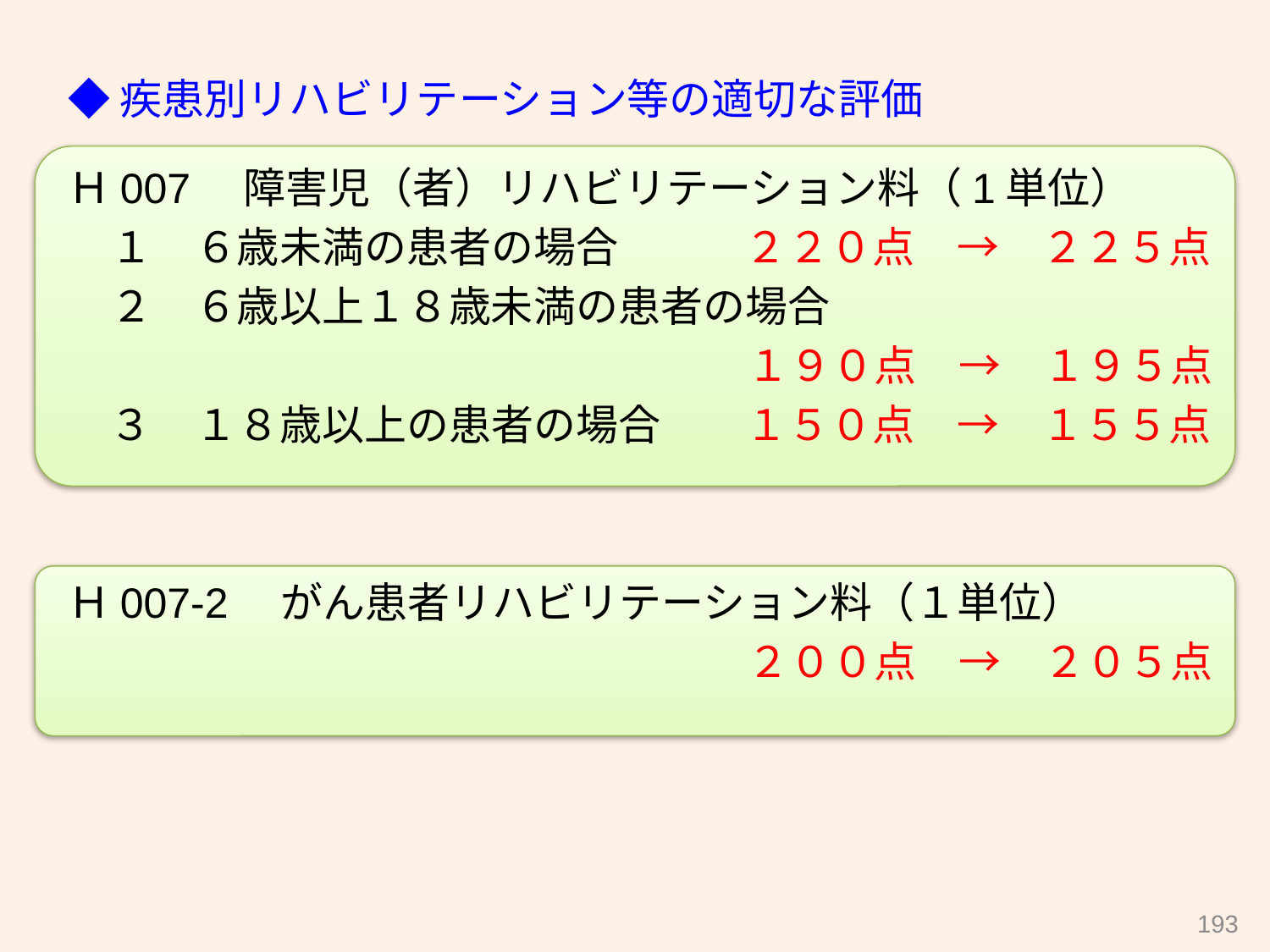

◆疾患別リハビリテーション等の適切な評価

Ｈ007　障害児（者）リハビリテーション料（1単位）
　１　６歳未満の患者の場合　　　２２０点　→　２２５点
　２　６歳以上１８歳未満の患者の場合
　　　　　　　　　１９０点　→　１９５点
　３　１８歳以上の患者の場合　　１５０点　→　１５５点

Ｈ007-2　がん患者リハビリテーション料（１単位）
　２００点　→　２０５点

193